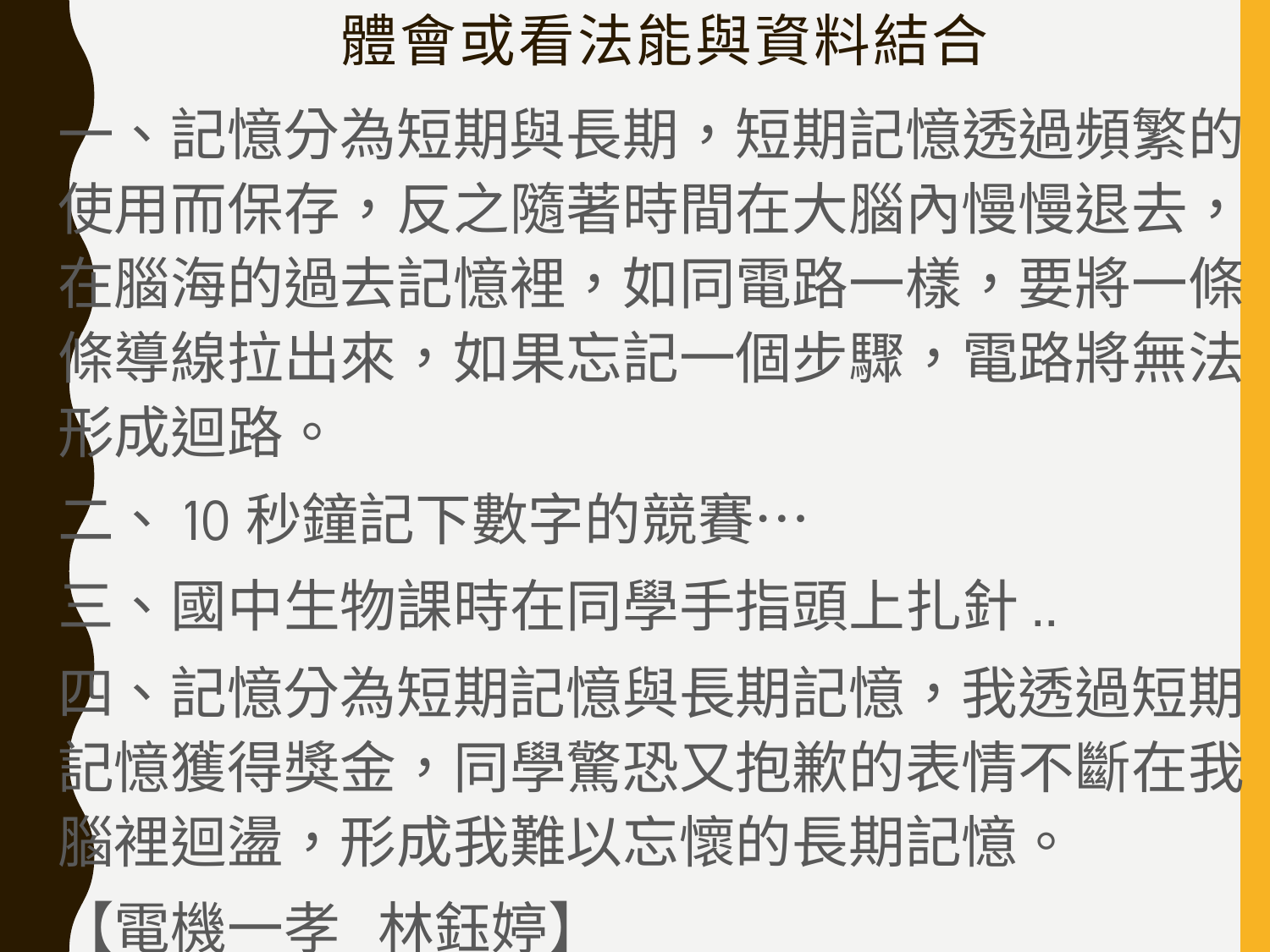

# 體會或看法能與資料結合
一、記憶分為短期與長期，短期記憶透過頻繁的使用而保存，反之隨著時間在大腦內慢慢退去，在腦海的過去記憶裡，如同電路一樣，要將一條條導線拉出來，如果忘記一個步驟，電路將無法形成迴路。
二、10秒鐘記下數字的競賽…
三、國中生物課時在同學手指頭上扎針..
四、記憶分為短期記憶與長期記憶，我透過短期記憶獲得獎金，同學驚恐又抱歉的表情不斷在我腦裡迴盪，形成我難以忘懷的長期記憶。
【電機一孝   林鈺婷】